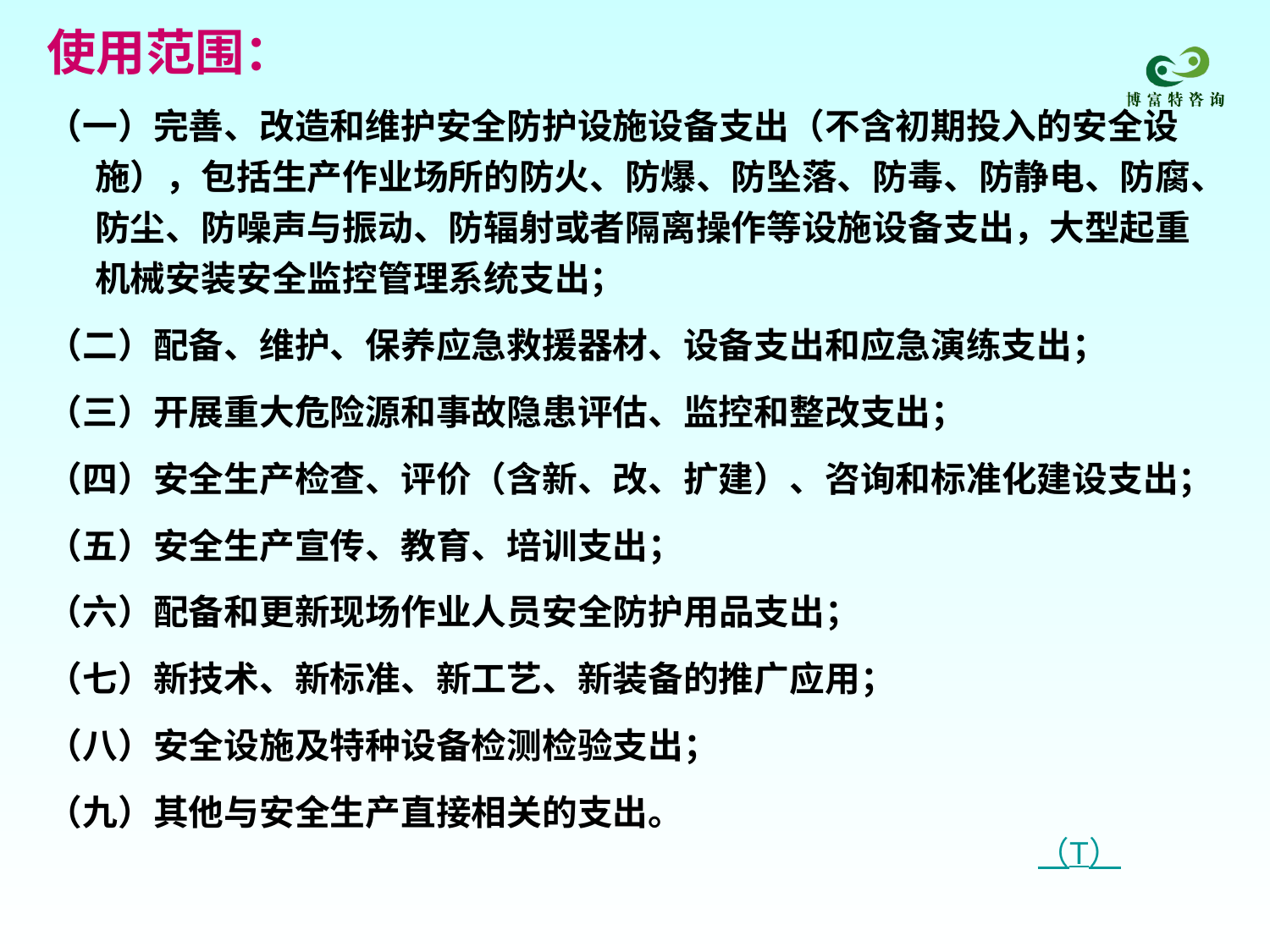

使用范围：
（一）完善、改造和维护安全防护设施设备支出（不含初期投入的安全设施），包括生产作业场所的防火、防爆、防坠落、防毒、防静电、防腐、防尘、防噪声与振动、防辐射或者隔离操作等设施设备支出，大型起重机械安装安全监控管理系统支出；
（二）配备、维护、保养应急救援器材、设备支出和应急演练支出；
（三）开展重大危险源和事故隐患评估、监控和整改支出；
（四）安全生产检查、评价（含新、改、扩建）、咨询和标准化建设支出；
（五）安全生产宣传、教育、培训支出；
（六）配备和更新现场作业人员安全防护用品支出；
（七）新技术、新标准、新工艺、新装备的推广应用；
（八）安全设施及特种设备检测检验支出；
（九）其他与安全生产直接相关的支出。
（T）